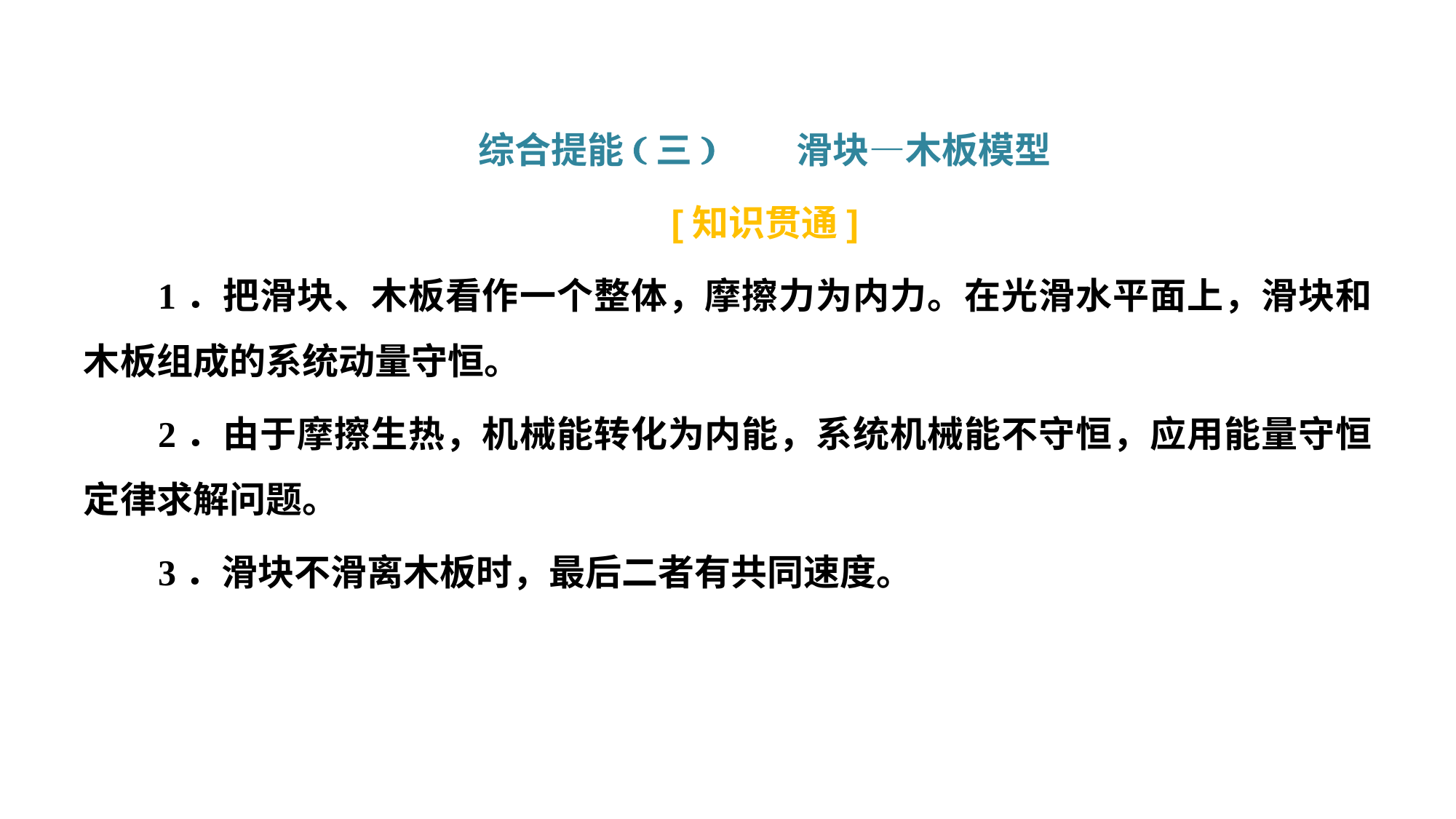

综合提能(三)　　滑块—木板模型
[知识贯通]
1．把滑块、木板看作一个整体，摩擦力为内力。在光滑水平面上，滑块和木板组成的系统动量守恒。
2．由于摩擦生热，机械能转化为内能，系统机械能不守恒，应用能量守恒定律求解问题。
3．滑块不滑离木板时，最后二者有共同速度。